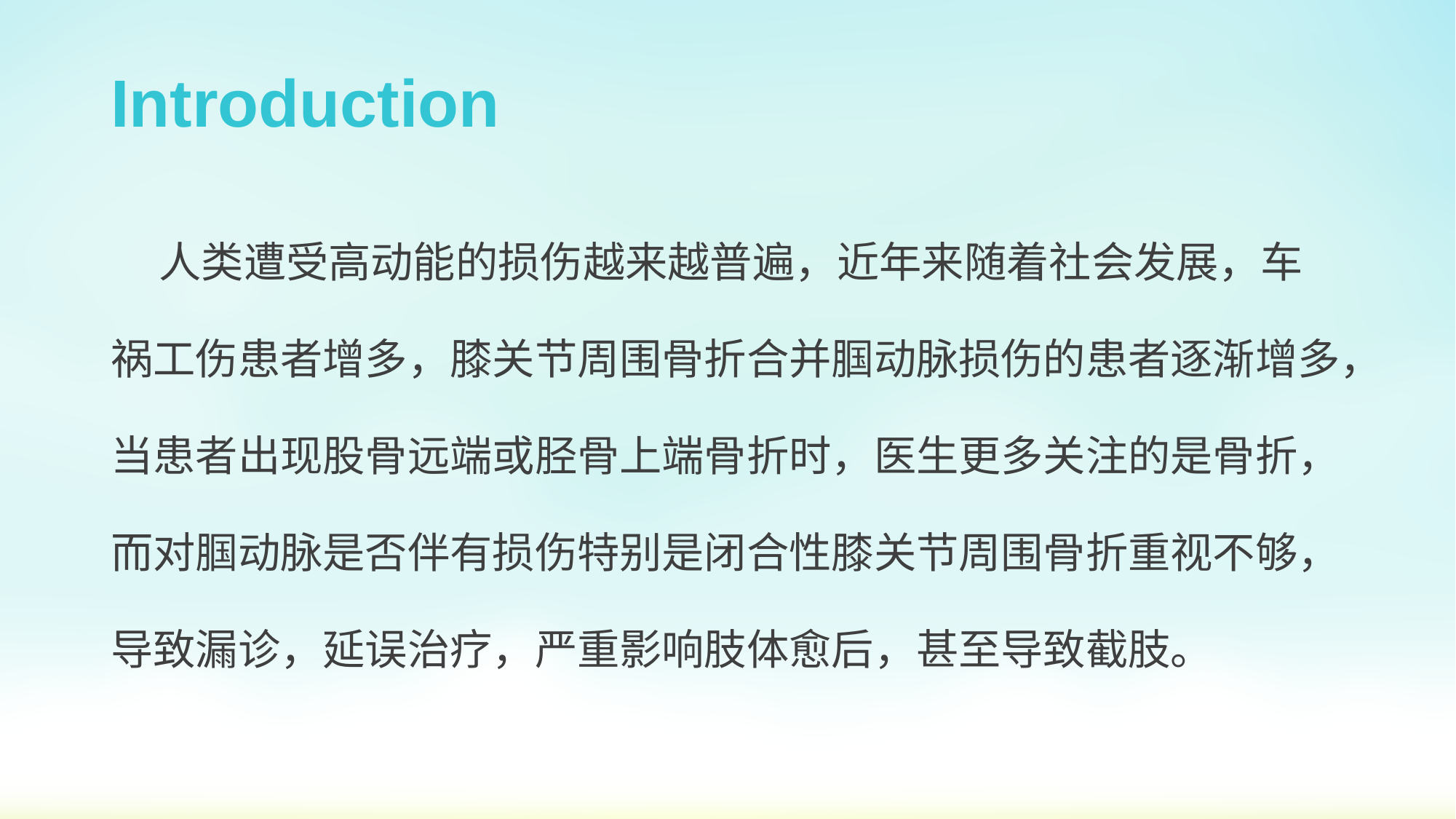

# Introduction
    人类遭受高动能的损伤越来越普遍，近年来随着社会发展，车祸工伤患者增多，膝关节周围骨折合并腘动脉损伤的患者逐渐增多，当患者出现股骨远端或胫骨上端骨折时，医生更多关注的是骨折，而对腘动脉是否伴有损伤特别是闭合性膝关节周围骨折重视不够，导致漏诊，延误治疗，严重影响肢体愈后，甚至导致截肢。